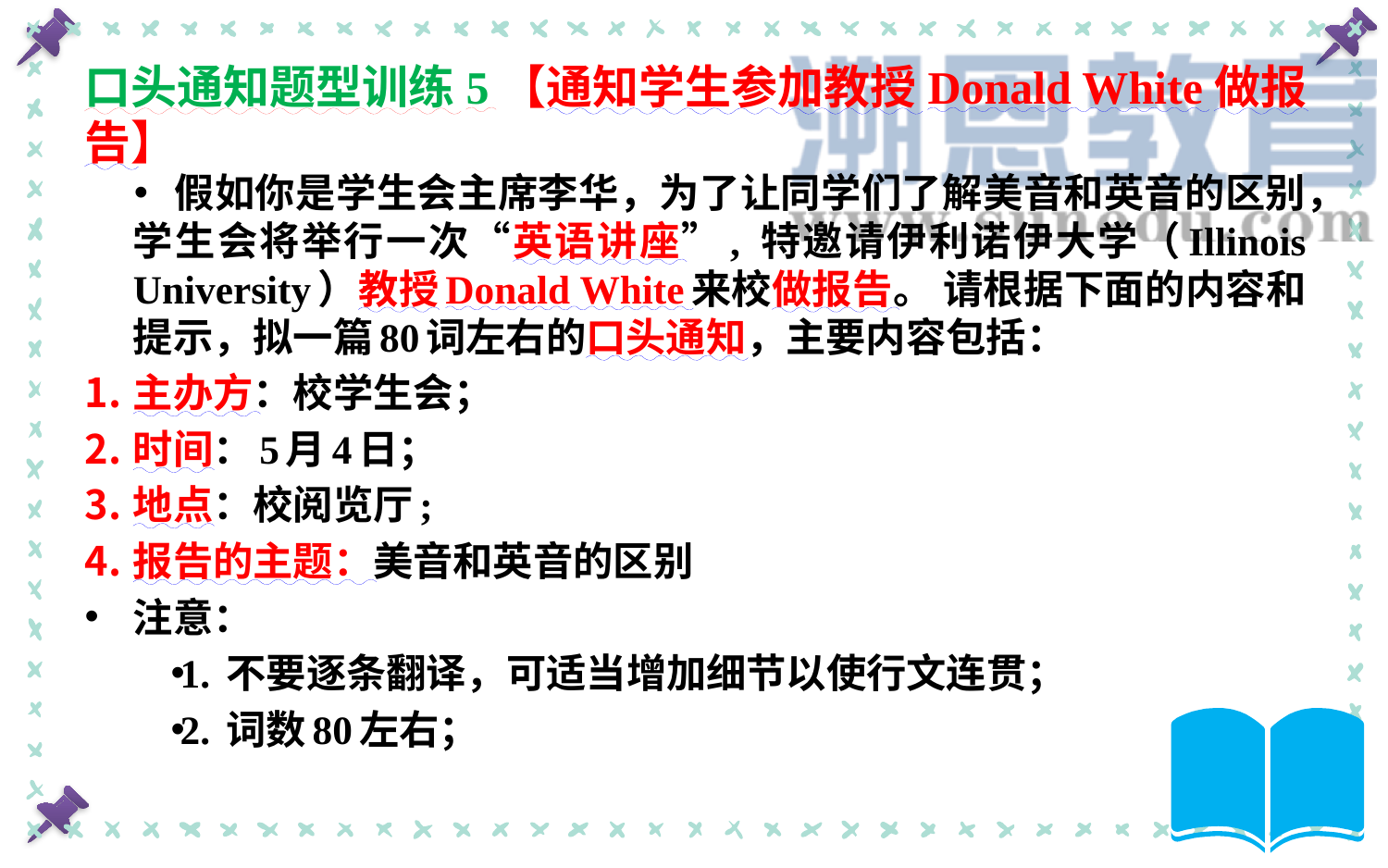

# 口头通知题型训练5【通知学生参加教授Donald White做报告】
假如你是学生会主席李华，为了让同学们了解美音和英音的区别，学生会将举行一次“英语讲座”, 特邀请伊利诺伊大学（Illinois University）教授Donald White来校做报告。 请根据下面的内容和提示，拟一篇80词左右的口头通知，主要内容包括：
主办方：校学生会；
时间：5月4日；
地点：校阅览厅;
报告的主题：美音和英音的区别
注意：
1. 不要逐条翻译，可适当增加细节以使行文连贯；
2. 词数80左右；